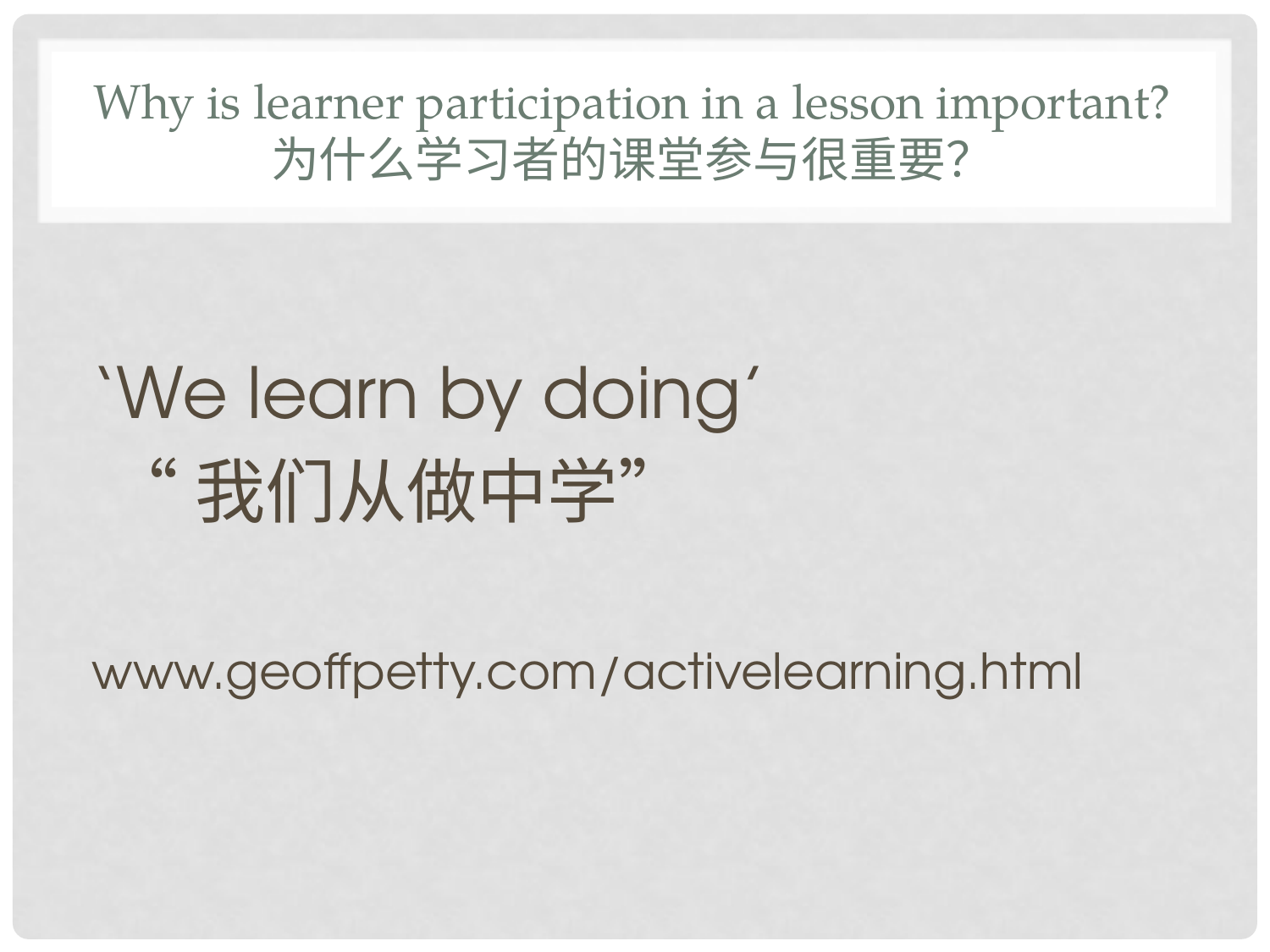

# Why is learner participation in a lesson important? 为什么学习者的课堂参与很重要？

‘We learn by doing’
 “我们从做中学”

www.geoffpetty.com/activelearning.html